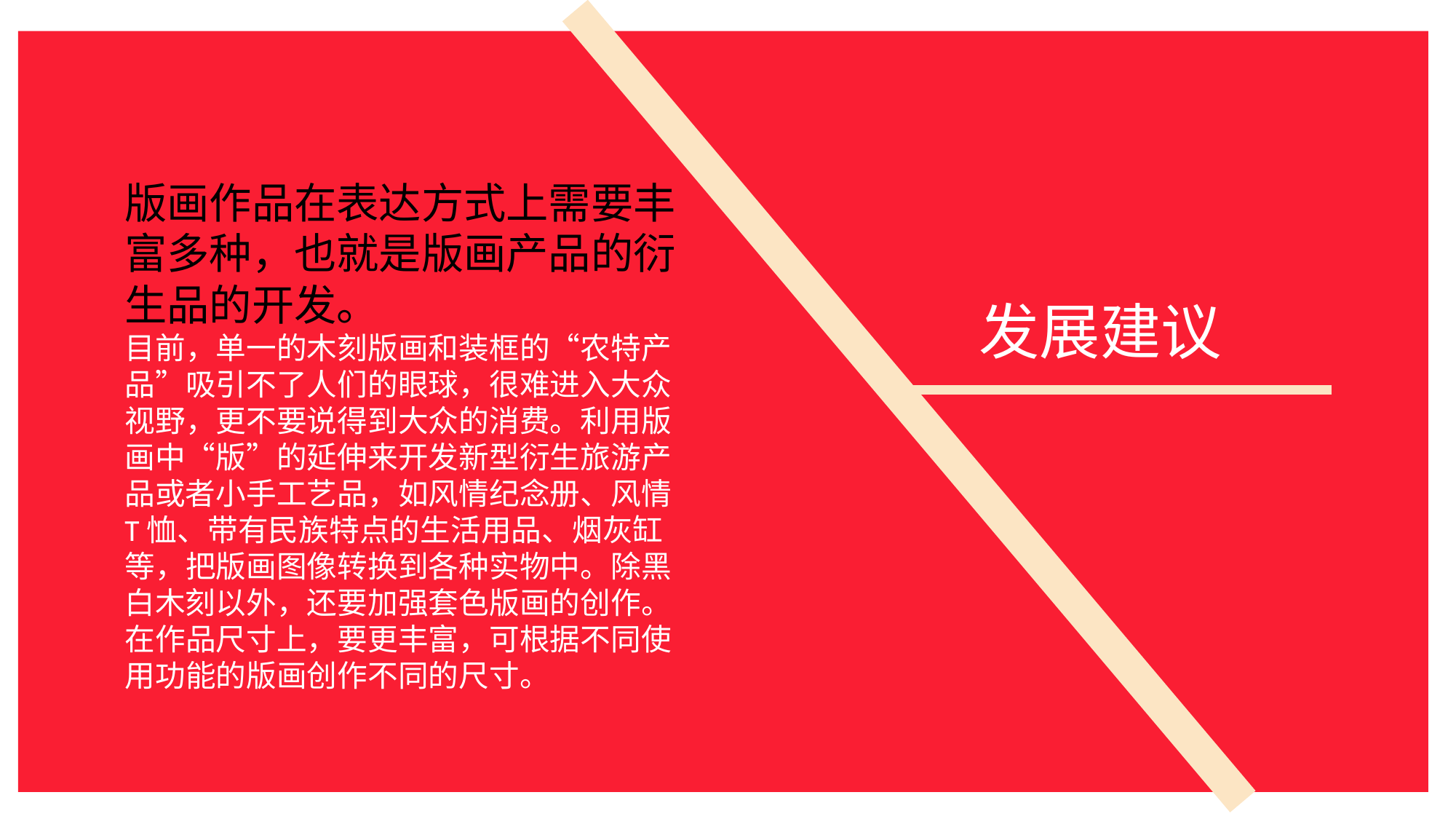

版画作品在表达方式上需要丰富多种，也就是版画产品的衍生品的开发。
目前，单一的木刻版画和装框的“农特产品”吸引不了人们的眼球，很难进入大众视野，更不要说得到大众的消费。利用版画中“版”的延伸来开发新型衍生旅游产品或者小手工艺品，如风情纪念册、风情T恤、带有民族特点的生活用品、烟灰缸等，把版画图像转换到各种实物中。除黑白木刻以外，还要加强套色版画的创作。在作品尺寸上，要更丰富，可根据不同使用功能的版画创作不同的尺寸。

发展建议